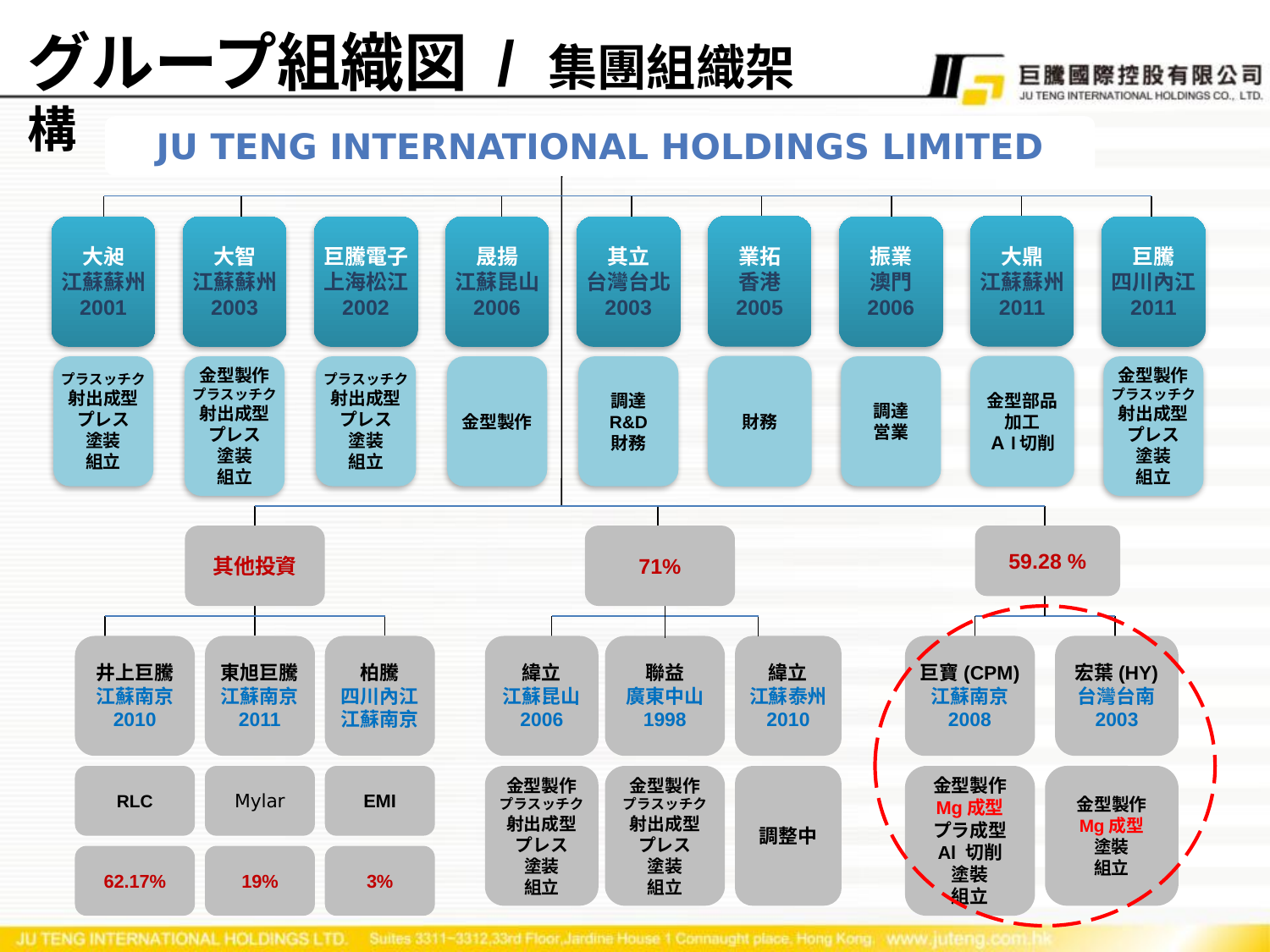

グループ組織図 / 集團組織架構
Ju Teng International Holdings Limited
業拓
香港
2005
大鼎
江蘇蘇州
2011
大昶
江蘇蘇州
2001
大智
江蘇蘇州
2003
巨騰電子
上海松江
2002
晟揚
江蘇昆山
2006
其立
台灣台北
2003
振業
澳門
2006
巨騰
四川內江
2011
財務
金型部品
加工
Ａl切削
プラスッチク
射出成型
プレス
塗装
組立
金型製作
プラスッチク
射出成型
プレス
塗装
組立
プラスッチク
射出成型
プレス
塗装
組立
金型製作
調達
R&D
財務
調達
営業
金型製作
プラスッチク
射出成型
プレス
塗装
組立

其他投資

柏騰
四川內江
江蘇南京
井上巨騰
江蘇南京
2010
東旭巨騰
江蘇南京
2011
RLC

Mylar

EMI
62.17%
19%
3%
71%
緯立
江蘇泰州
2010
緯立
江蘇昆山
2006
聯益
廣東中山
1998
調整中
金型製作
プラスッチク
射出成型
プレス
塗装
組立
金型製作
プラスッチク
射出成型
プレス
塗装
組立

59.28 %

宏葉(HY)
台灣台南
2003
巨寶(CPM)
江蘇南京
2008
金型製作
Mg成型
塗裝
組立
金型製作
Mg成型
プラ成型
Al 切削
塗裝
組立